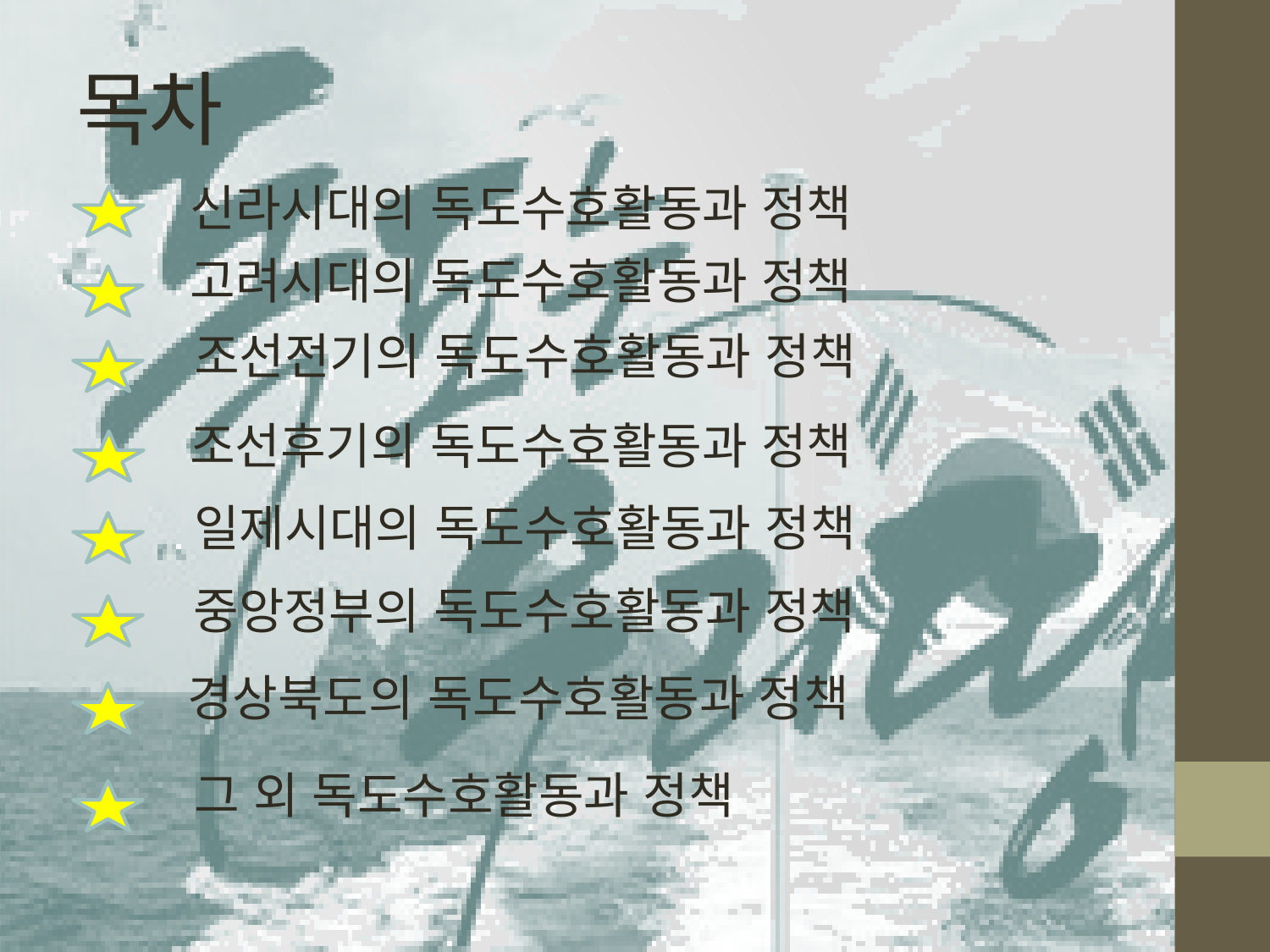

# 목차
신라시대의 독도수호활동과 정책

고려시대의 독도수호활동과 정책

조선전기의 독도수호활동과 정책

조선후기의 독도수호활동과 정책

일제시대의 독도수호활동과 정책

중앙정부의 독도수호활동과 정책

경상북도의 독도수호활동과 정책

그 외 독도수호활동과 정책